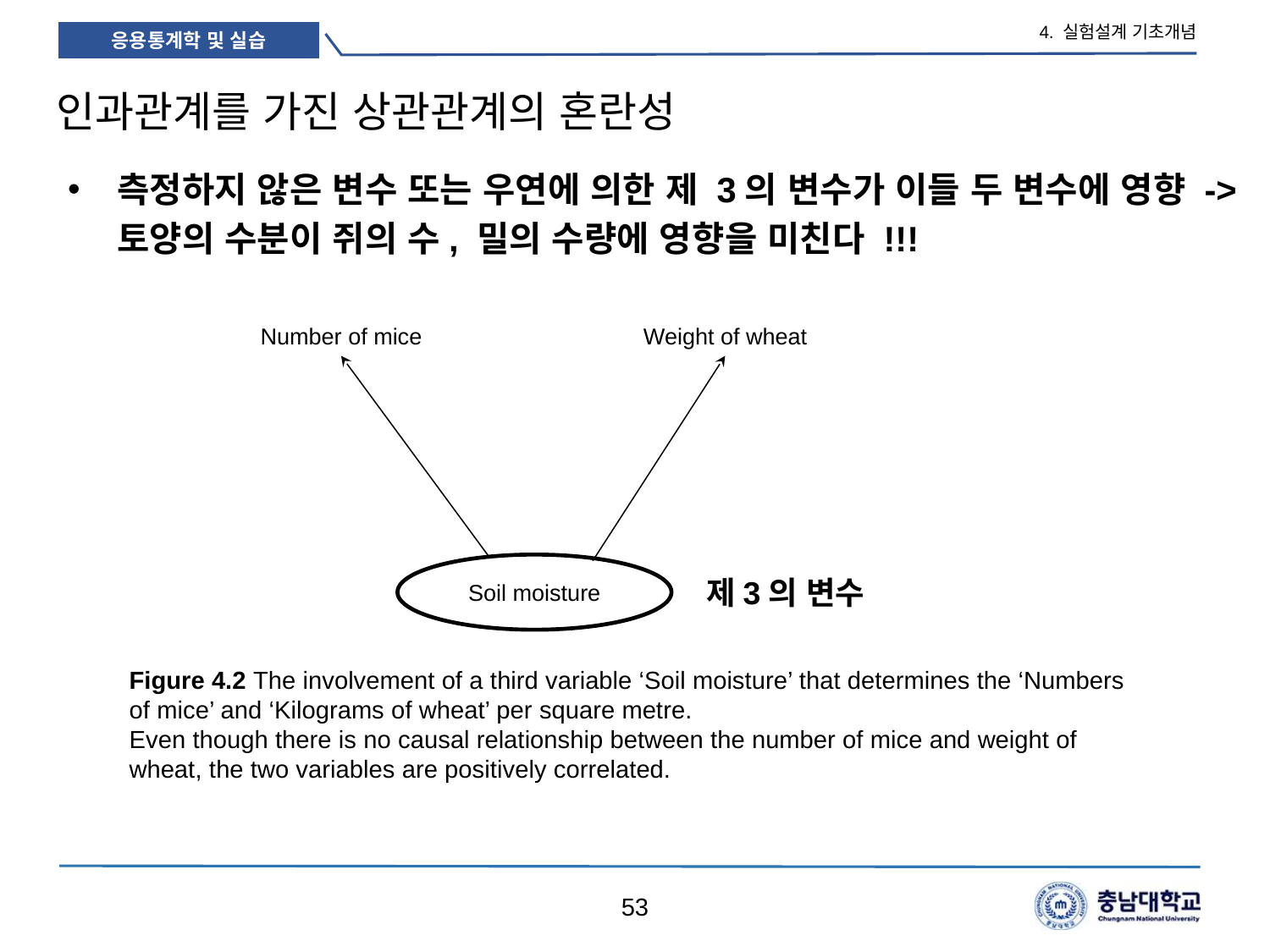

4. 실험설계 기초개념
# 인과관계를 가진 상관관계의 혼란성
측정하지 않은 변수 또는 우연에 의한 제 3의 변수가 이들 두 변수에 영향 -> 토양의 수분이 쥐의 수, 밀의 수량에 영향을 미친다 !!!
Number of mice
Weight of wheat

제3의 변수
Soil moisture
Figure 4.2 The involvement of a third variable ‘Soil moisture’ that determines the ‘Numbers of mice’ and ‘Kilograms of wheat’ per square metre.
Even though there is no causal relationship between the number of mice and weight of wheat, the two variables are positively correlated.
53